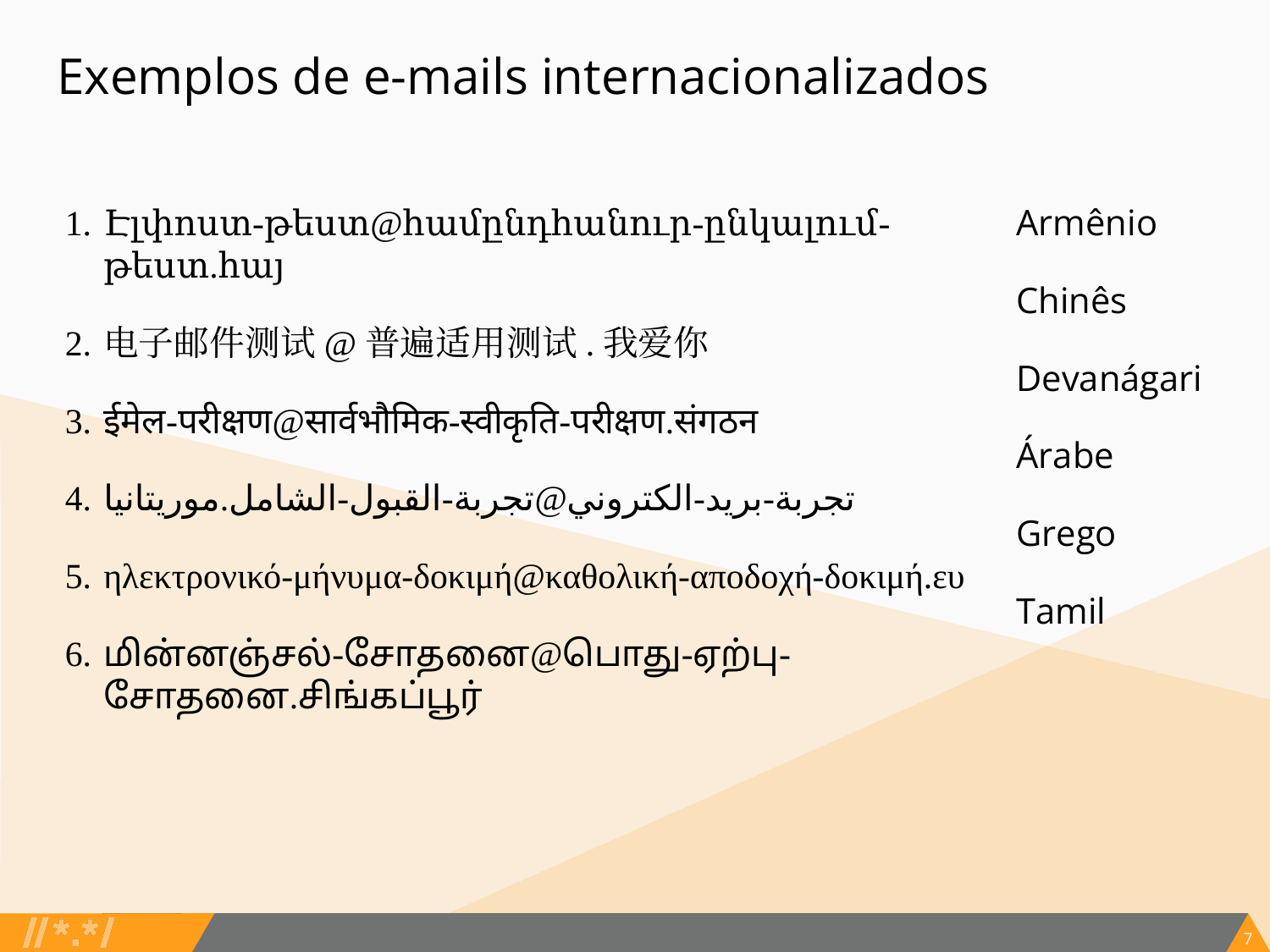

# Exemplos de e-mails internacionalizados
Էլփոստ-թեստ@համընդհանուր-ընկալում-թեստ.հայ
电子邮件测试@普遍适用测试.我爱你
ईमेल-परीक्षण@सार्वभौमिक-स्वीकृति-परीक्षण.संगठन
تجربة-بريد-الكتروني@تجربة-القبول-الشامل.موريتانيا
ηλεκτρονικό-μήνυμα-δοκιμή@καθολική-αποδοχή-δοκιμή.ευ
மின்னஞ்சல்-சோதனை@பொது-ஏற்பு-சோதனை.சிங்கப்பூர்

Armênio
Chinês
Devanágari
Árabe
Grego
Tamil